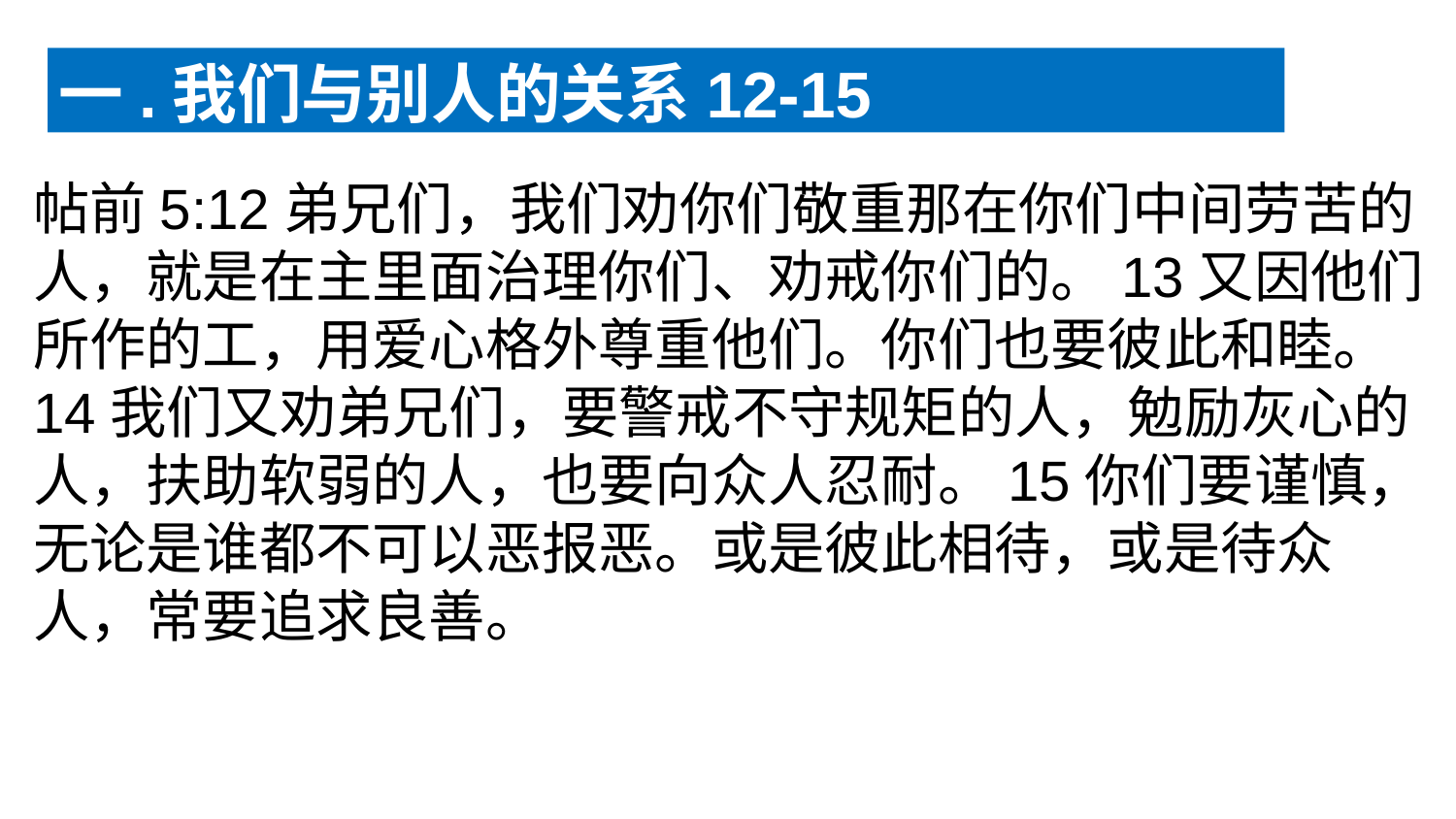

一.我们与别人的关系12-15

讨神的喜悦1-2
帖前5:12弟兄们，我们劝你们敬重那在你们中间劳苦的人，就是在主里面治理你们、劝戒你们的。13又因他们所作的工，用爱心格外尊重他们。你们也要彼此和睦。14我们又劝弟兄们，要警戒不守规矩的人，勉励灰心的人，扶助软弱的人，也要向众人忍耐。15你们要谨慎，无论是谁都不可以恶报恶。或是彼此相待，或是待众人，常要追求良善。